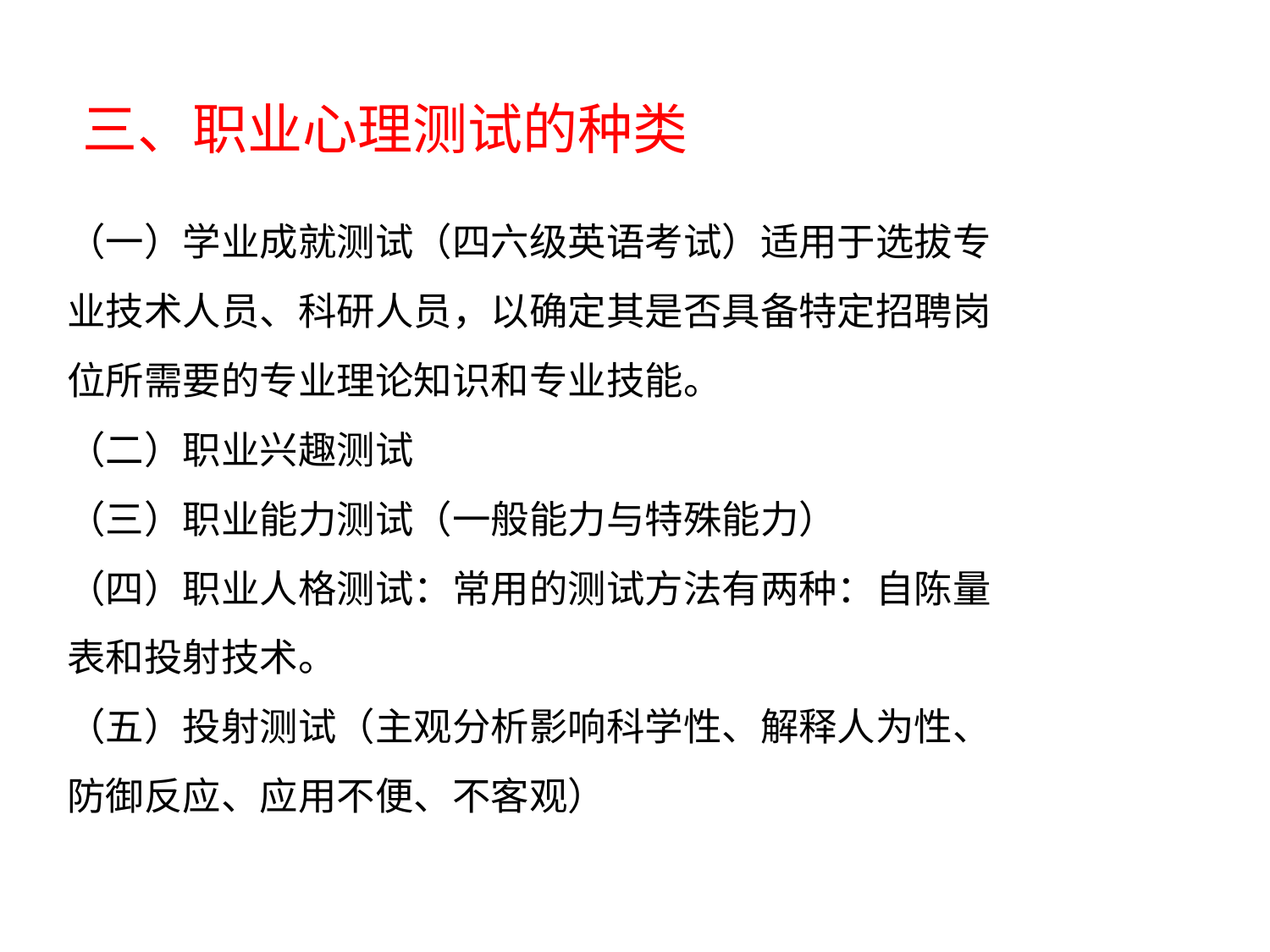

# 三、职业心理测试的种类
（一）学业成就测试（四六级英语考试）适用于选拔专业技术人员、科研人员，以确定其是否具备特定招聘岗位所需要的专业理论知识和专业技能。
（二）职业兴趣测试
（三）职业能力测试（一般能力与特殊能力）
（四）职业人格测试：常用的测试方法有两种：自陈量表和投射技术。
（五）投射测试（主观分析影响科学性、解释人为性、防御反应、应用不便、不客观）